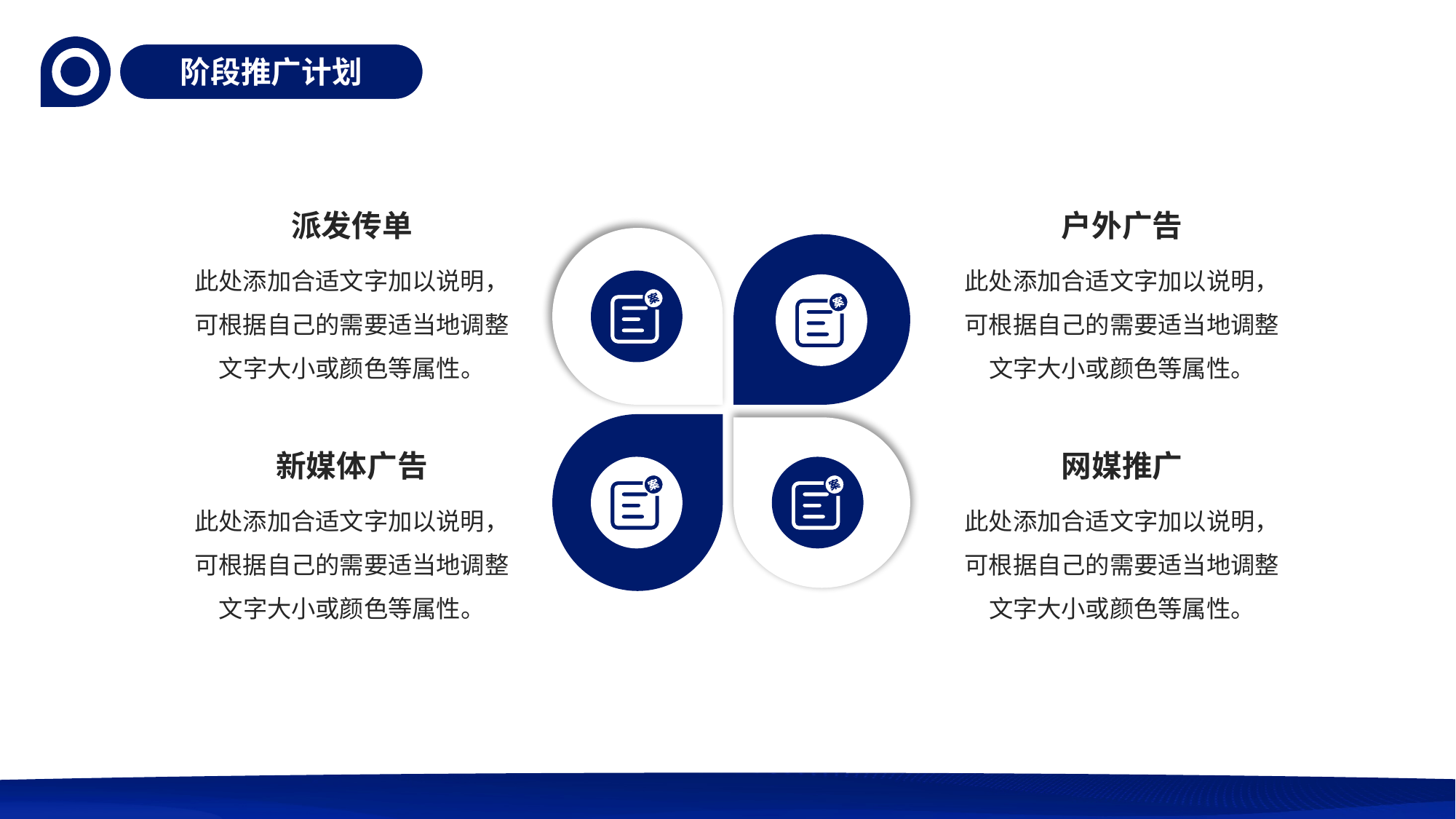

阶段推广计划
派发传单
户外广告

此处添加合适文字加以说明，可根据自己的需要适当地调整文字大小或颜色等属性。
此处添加合适文字加以说明，可根据自己的需要适当地调整文字大小或颜色等属性。
新媒体广告
网媒推广
此处添加合适文字加以说明，可根据自己的需要适当地调整文字大小或颜色等属性。
此处添加合适文字加以说明，可根据自己的需要适当地调整文字大小或颜色等属性。